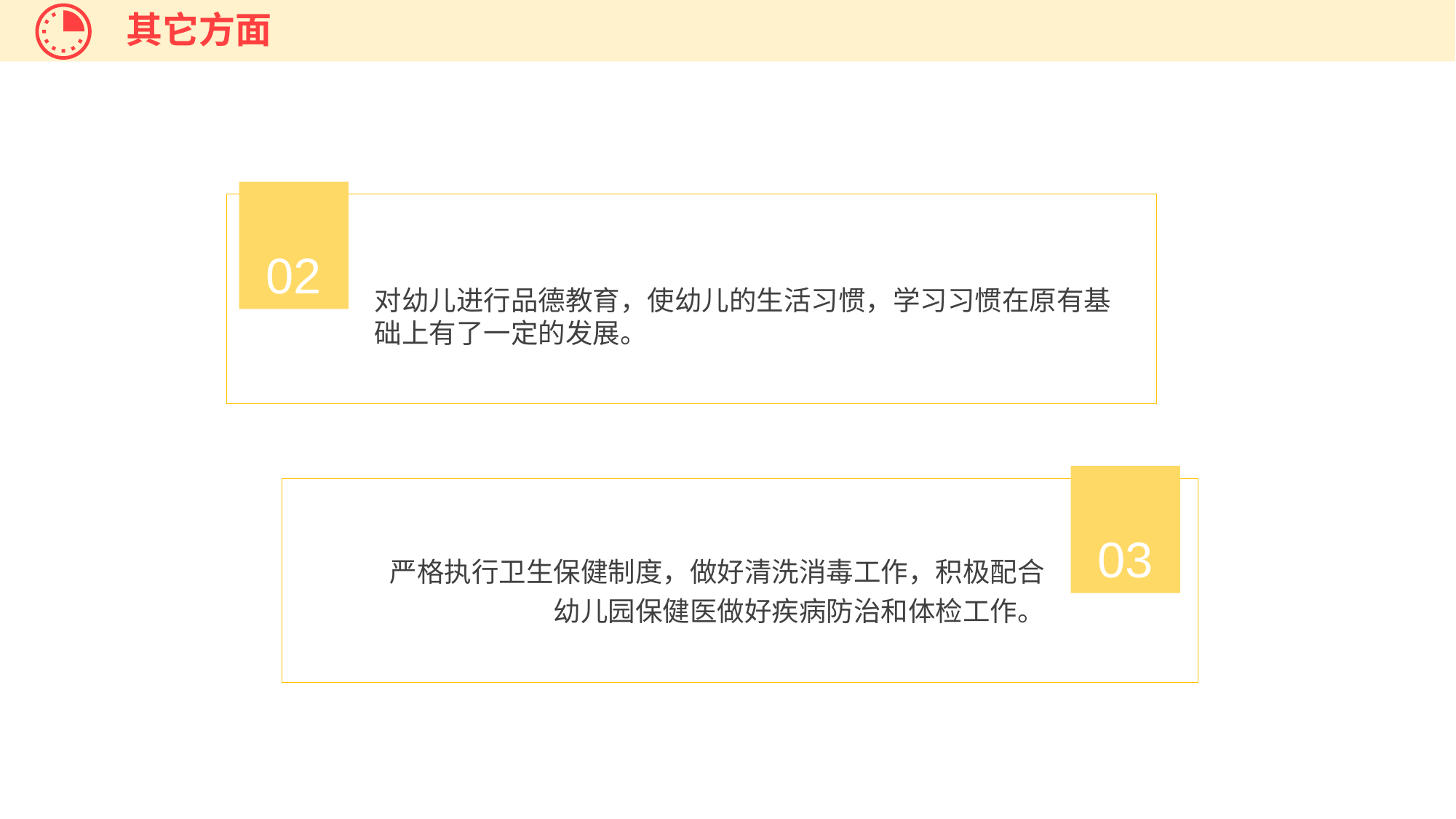

其它方面

02

对幼儿进行品德教育，使幼儿的生活习惯，学习习惯在原有基础上有了一定的发展。
03

严格执行卫生保健制度，做好清洗消毒工作，积极配合幼儿园保健医做好疾病防治和体检工作。